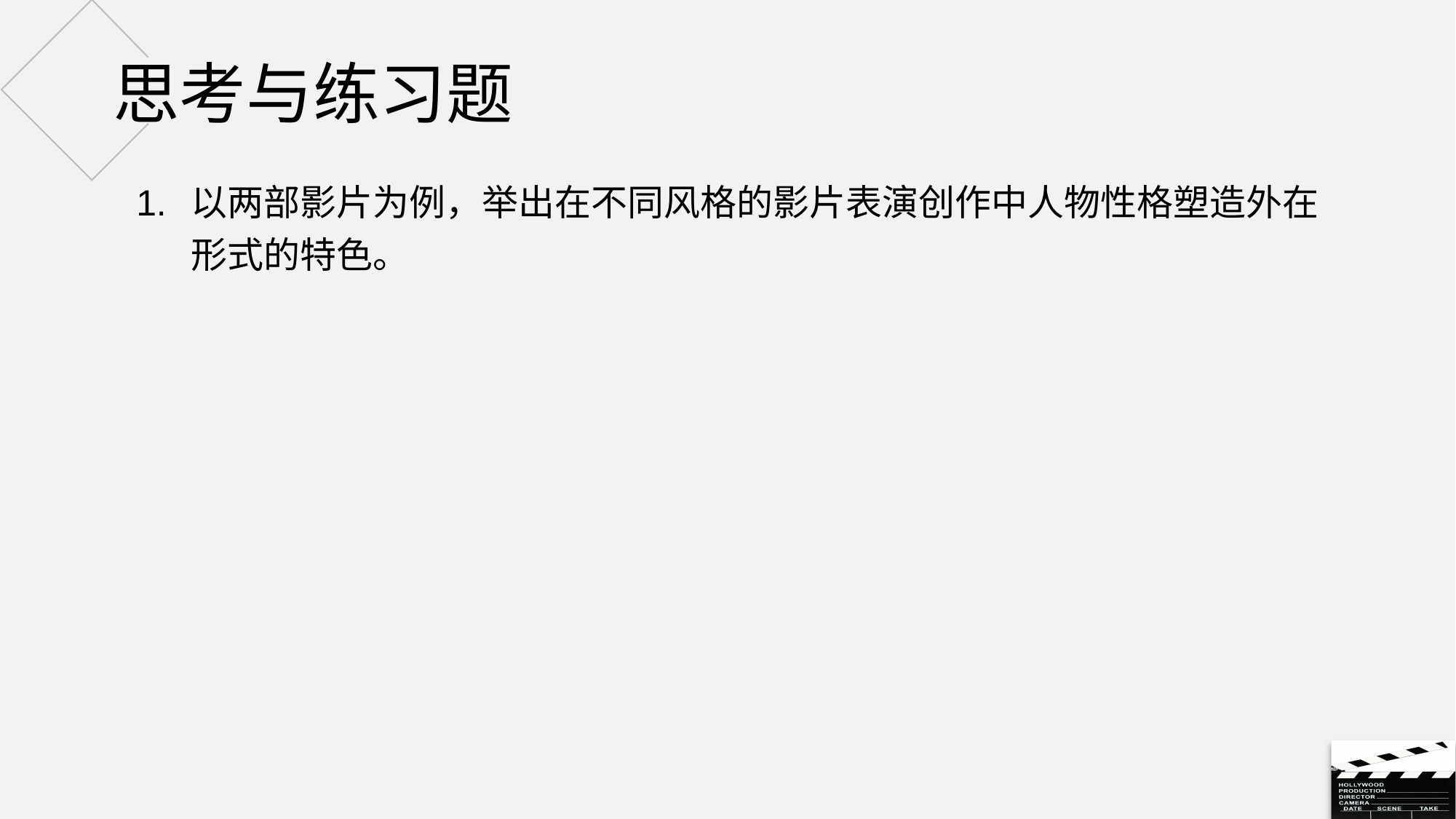

# 思考与练习题
以两部影片为例，举出在不同风格的影片表演创作中人物性格塑造外在形式的特色。